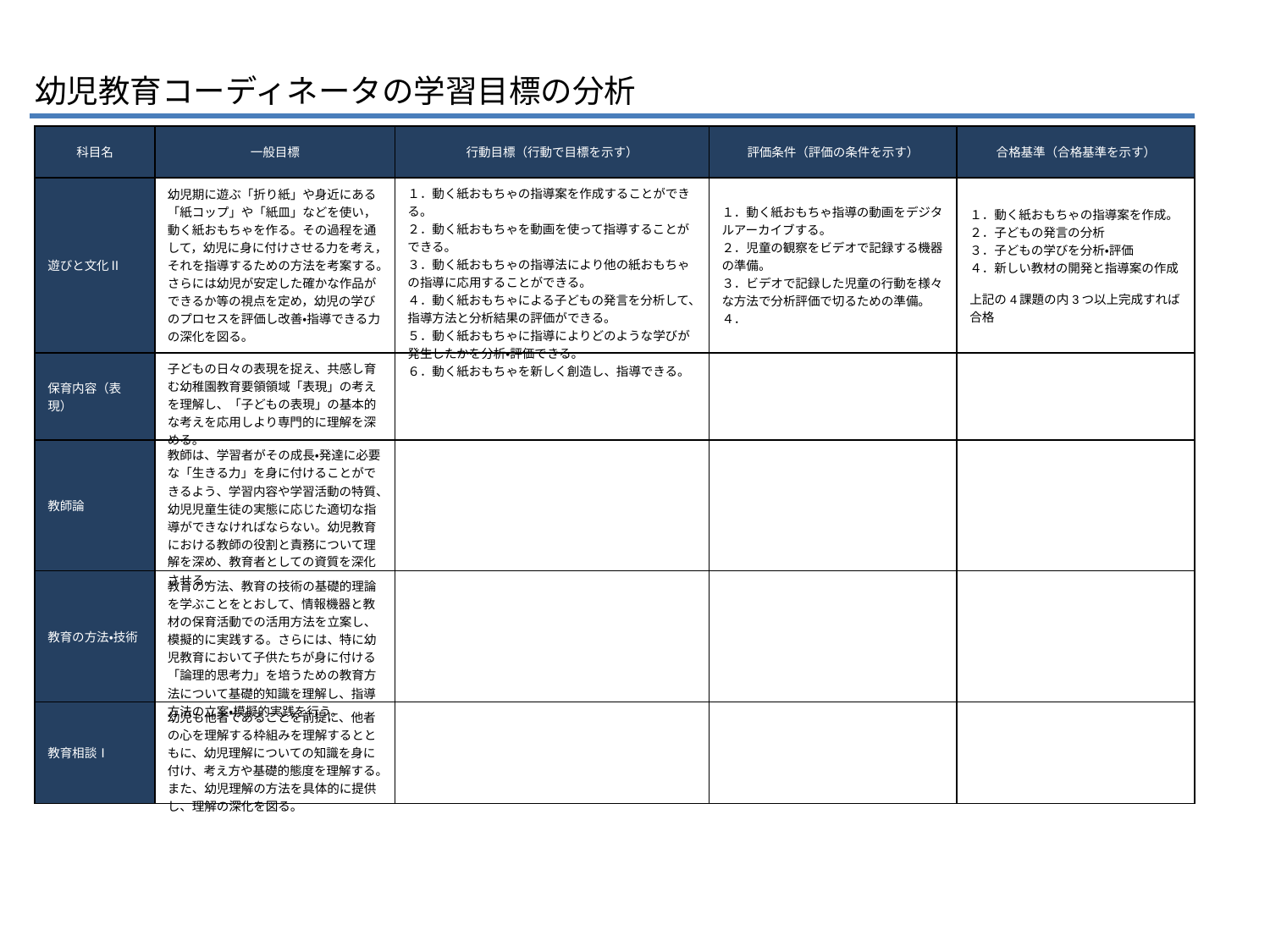

幼児教育コーディネータの学習目標の分析
| 科目名 | 一般目標 | 行動目標（行動で目標を示す） | 評価条件（評価の条件を示す） | 合格基準（合格基準を示す） |
| --- | --- | --- | --- | --- |
| 遊びと文化Ⅱ | 幼児期に遊ぶ「折り紙」や身近にある「紙コップ」や「紙皿」などを使い，動く紙おもちゃを作る。その過程を通して，幼児に身に付けさせる力を考え，それを指導するための方法を考案する。さらには幼児が安定した確かな作品ができるか等の視点を定め，幼児の学びのプロセスを評価し改善・指導できる力の深化を図る。 | １．動く紙おもちゃの指導案を作成することができる。 ２．動く紙おもちゃを動画を使って指導することができる。 ３．動く紙おもちゃの指導法により他の紙おもちゃの指導に応用することができる。 ４．動く紙おもちゃによる子どもの発言を分析して、指導方法と分析結果の評価ができる。 ５．動く紙おもちゃに指導によりどのような学びが発生したかを分析・評価できる。 ６．動く紙おもちゃを新しく創造し、指導できる。 | １．動く紙おもちゃ指導の動画をデジタルアーカイブする。 ２．児童の観察をビデオで記録する機器の準備。 ３．ビデオで記録した児童の行動を様々な方法で分析評価で切るための準備。 ４． | １．動く紙おもちゃの指導案を作成。 ２．子どもの発言の分析 ３．子どもの学びを分析・評価 ４．新しい教材の開発と指導案の作成 上記の4課題の内3つ以上完成すれば合格 |
| 保育内容（表現） | 子どもの日々の表現を捉え、共感し育む幼稚園教育要領領域「表現」の考えを理解し、「子どもの表現」の基本的な考えを応用しより専門的に理解を深める。 |  |  |  |
| 教師論 | 教師は、学習者がその成長・発達に必要な「生きる力」を身に付けることができるよう、学習内容や学習活動の特質、幼児児童生徒の実態に応じた適切な指導ができなければならない。幼児教育における教師の役割と責務について理解を深め、教育者としての資質を深化させる。 |  |  |  |
| 教育の方法・技術 | 教育の方法、教育の技術の基礎的理論を学ぶことをとおして、情報機器と教材の保育活動での活用方法を立案し、模擬的に実践する。さらには、特に幼児教育において子供たちが身に付ける「論理的思考力」を培うための教育方法について基礎的知識を理解し、指導方法の立案・模擬的実践を行う。 |  |  |  |
| 教育相談Ⅰ | 幼児も他者であることを前提に、他者の心を理解する枠組みを理解するとともに、幼児理解についての知識を身に付け、考え方や基礎的態度を理解する。また、幼児理解の方法を具体的に提供し、理解の深化を図る。 |  |  |  |